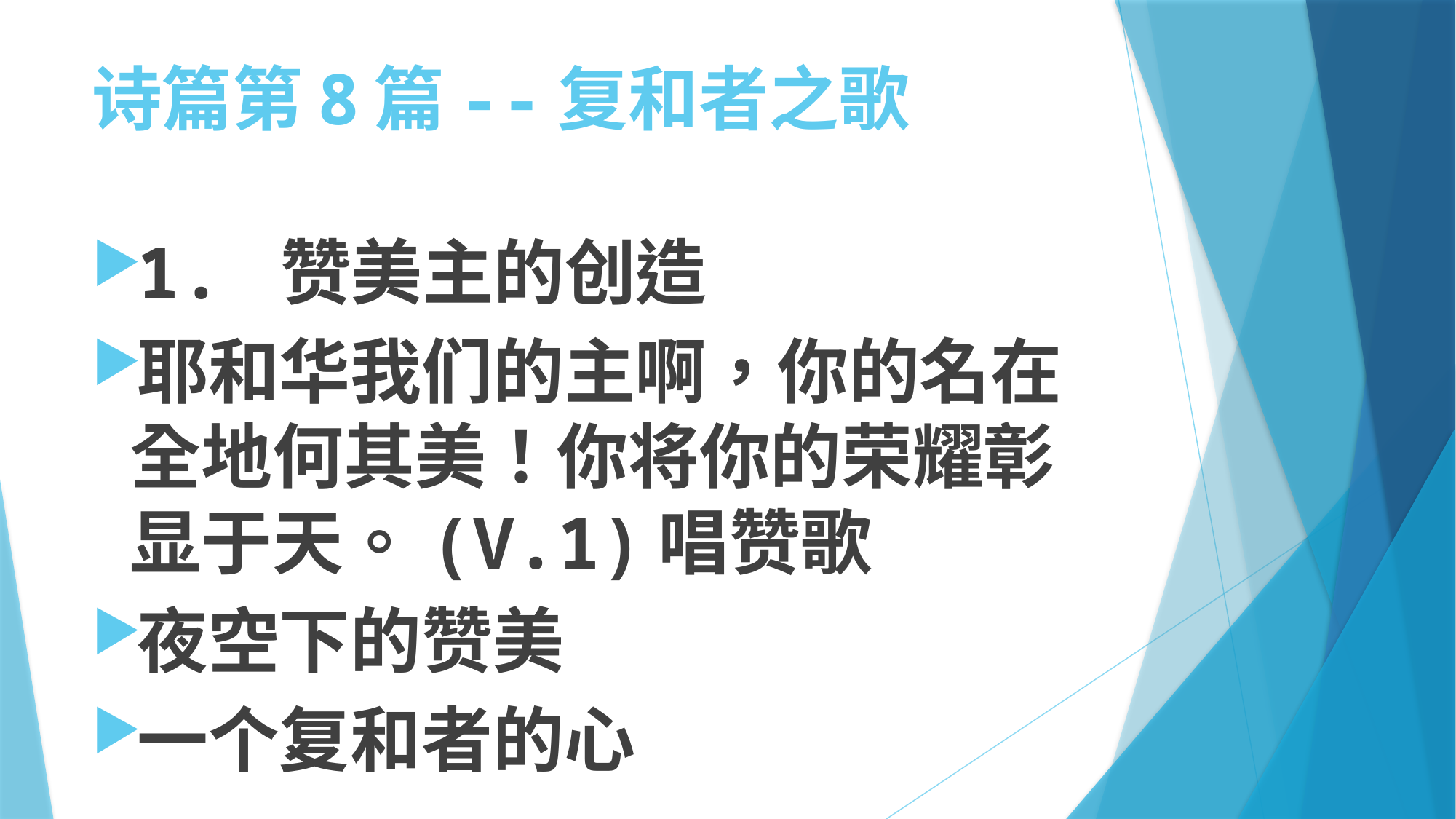

# 诗篇第8篇--复和者之歌
1. 赞美主的创造
耶和华我们的主啊，你的名在全地何其美！你将你的荣耀彰显于天。(V.1)唱赞歌
夜空下的赞美
一个复和者的心